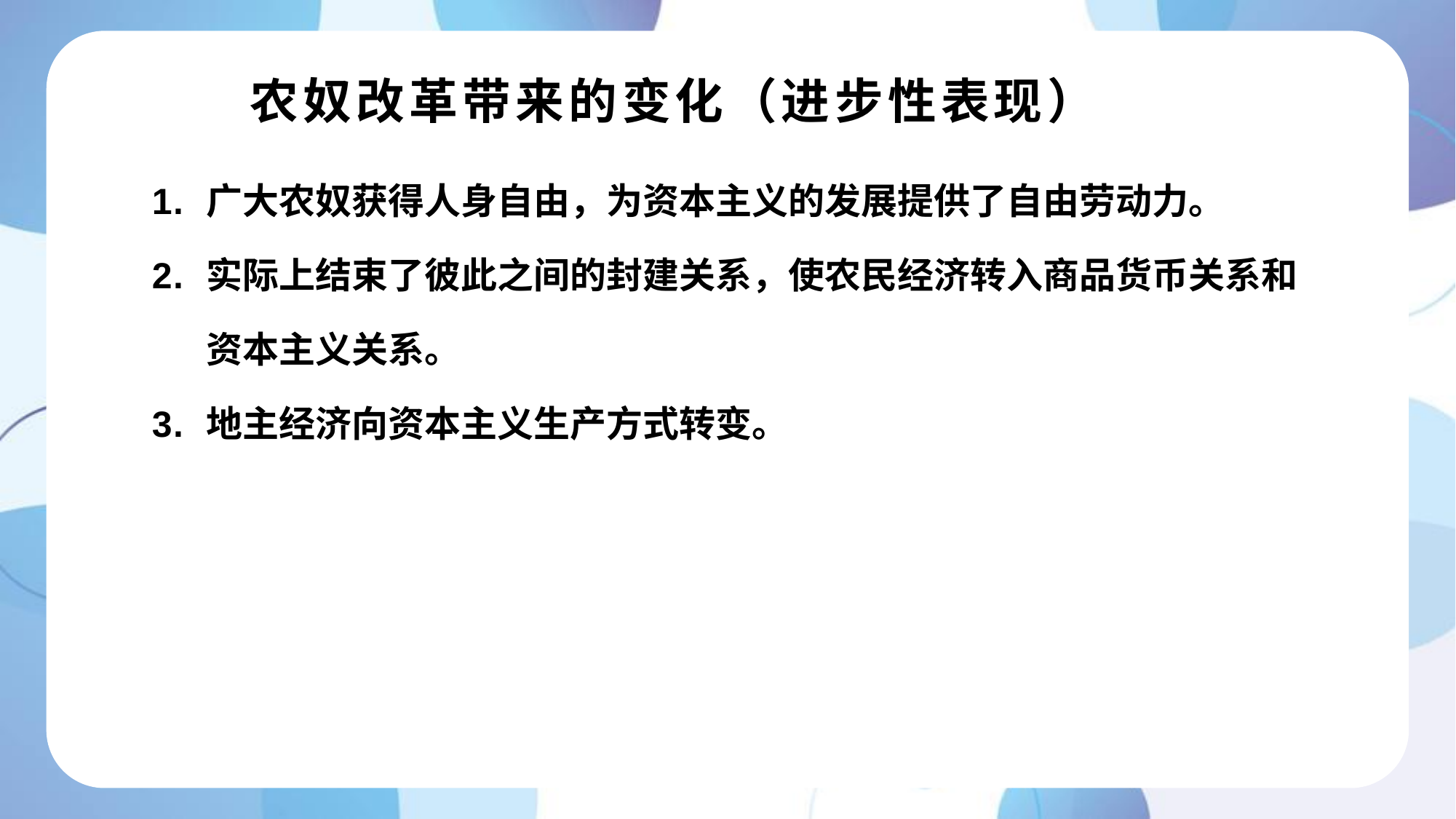

农奴改革带来的变化（进步性表现）
广大农奴获得人身自由，为资本主义的发展提供了自由劳动力。
实际上结束了彼此之间的封建关系，使农民经济转入商品货币关系和资本主义关系。
地主经济向资本主义生产方式转变。